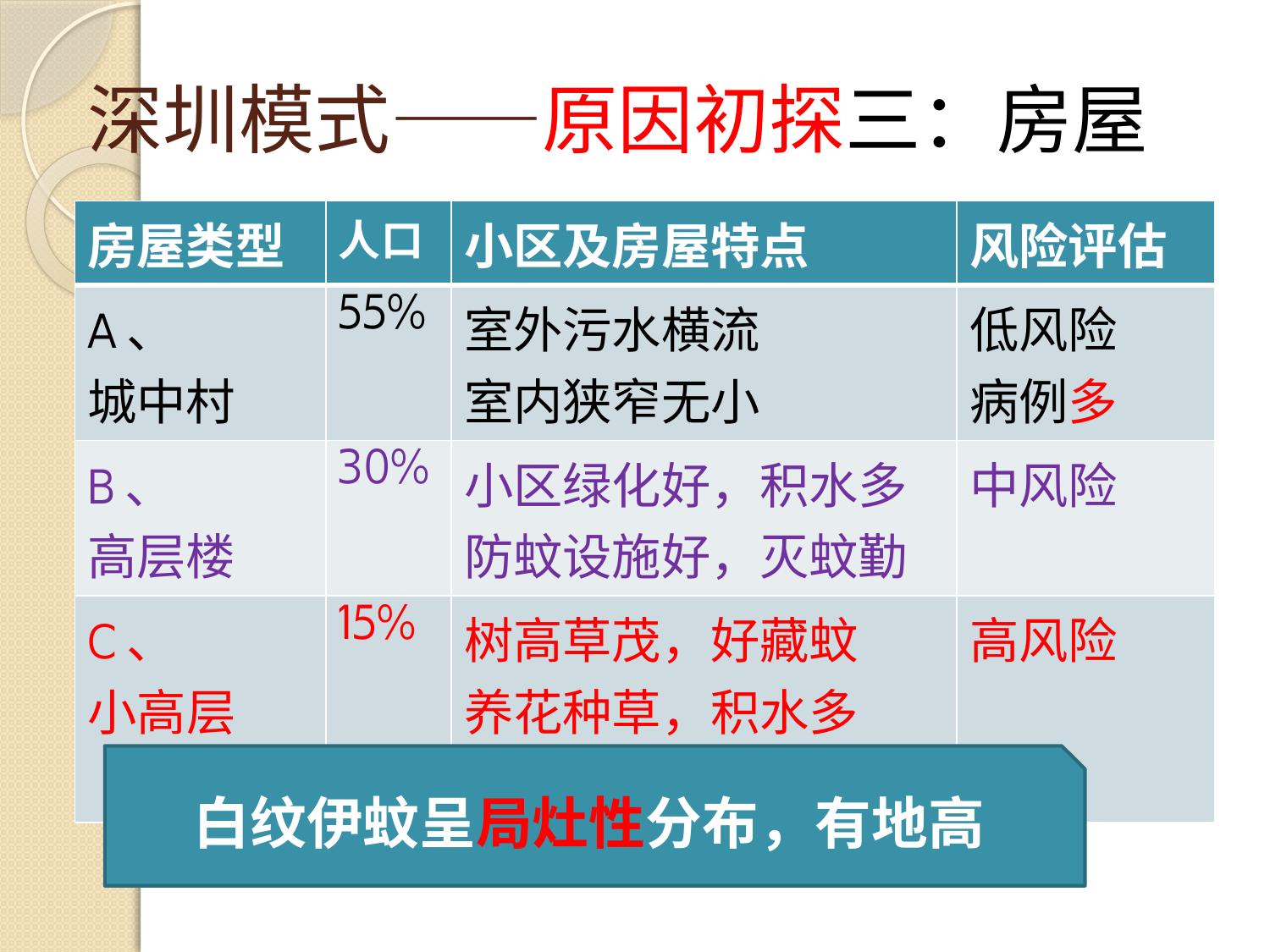

# 深圳模式——原因初探三：房屋
| 房屋类型 | 人口 | 小区及房屋特点 | 风险评估 |
| --- | --- | --- | --- |
| A、 城中村 | 55% | 室外污水横流 室内狭窄无小 | 低风险 病例多 |
| B、 高层楼 | 30% | 小区绿化好，积水多 防蚊设施好，灭蚊勤 | 中风险 |
| C、 小高层 | 15% | 树高草茂，好藏蚊 养花种草，积水多 天台农业，欣欣向荣 | 高风险 |
白纹伊蚊呈局灶性分布，有地高